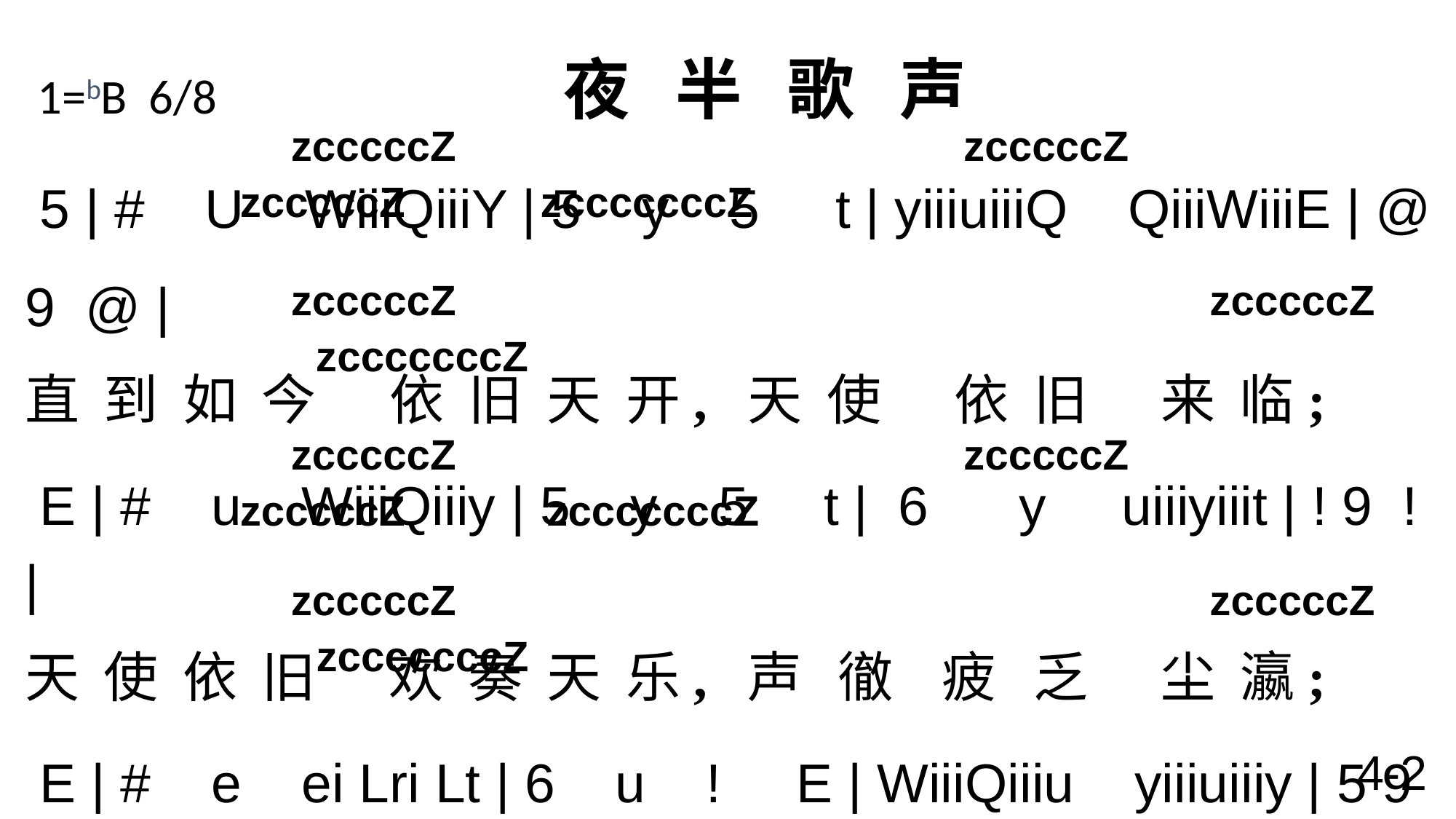

1=bB  6/8                                  夜   半   歌   声
     zcccccZ                                           zcccccZ            zcccccZ            zcccccccZ
 5 | #    U    WiiiQiiiY | 5    y    5     t | yiiiuiiiQ    QiiiWiiiE | @ 9  @ |
直  到  如  今      依  旧  天  开,  天  使      依  旧      来  临;
 E | #    u    WiiiQiiiy | 5    y    5     t |  6      y     uiiiyiiit | ! 9  ! |
天  使  依  旧      欢  奏  天  乐,  声   徹    疲   乏      尘  瀛;
 E | #    e    ei Lri Lt | 6    u    !     E | WiiiQiiiu    yiiiuiiiy | 5 9  5 |
依  旧  欣  然      展  开  天  翼,  俯  视      愁  苦      群  生;
 t | #    u    WiiiQiiiy | 5    y    5     t |  6      y     uiiiyiiit | ! 9  ! \
万  邦  嘈  杂      群  音  之  上,  仍   闻    天   使      歌  声。
     zcccccZ                                                                zcccccZ            zcccccccZ
     zcccccZ                                           zcccccZ            zcccccZ            zcccccccZ
     zcccccZ                                                                zcccccZ            zcccccccZ
4-2